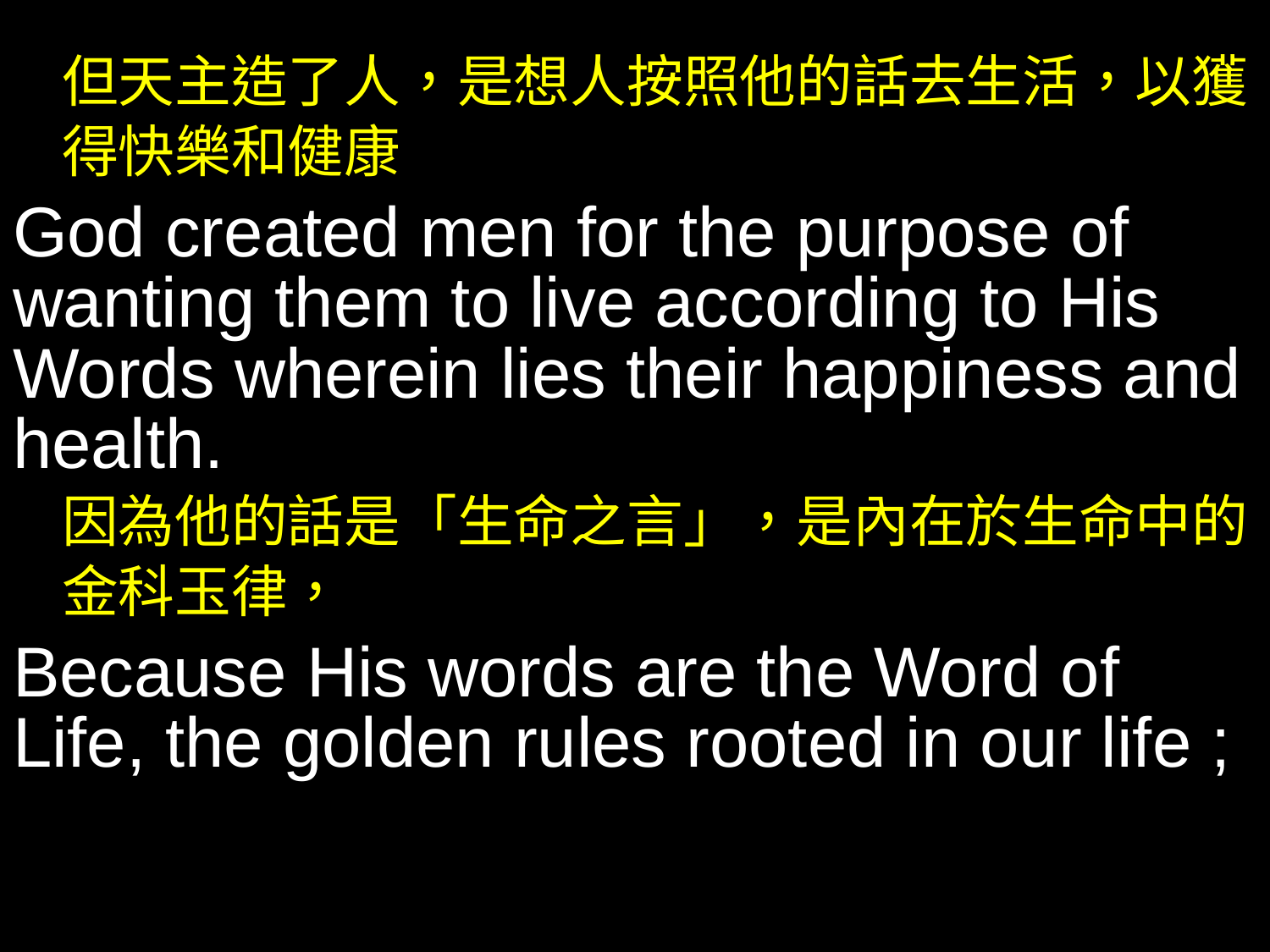

但天主造了人，是想人按照他的話去生活，以獲得快樂和健康
God created men for the purpose of wanting them to live according to His Words wherein lies their happiness and health.
因為他的話是「生命之言」，是內在於生命中的金科玉律，
Because His words are the Word of Life, the golden rules rooted in our life ;